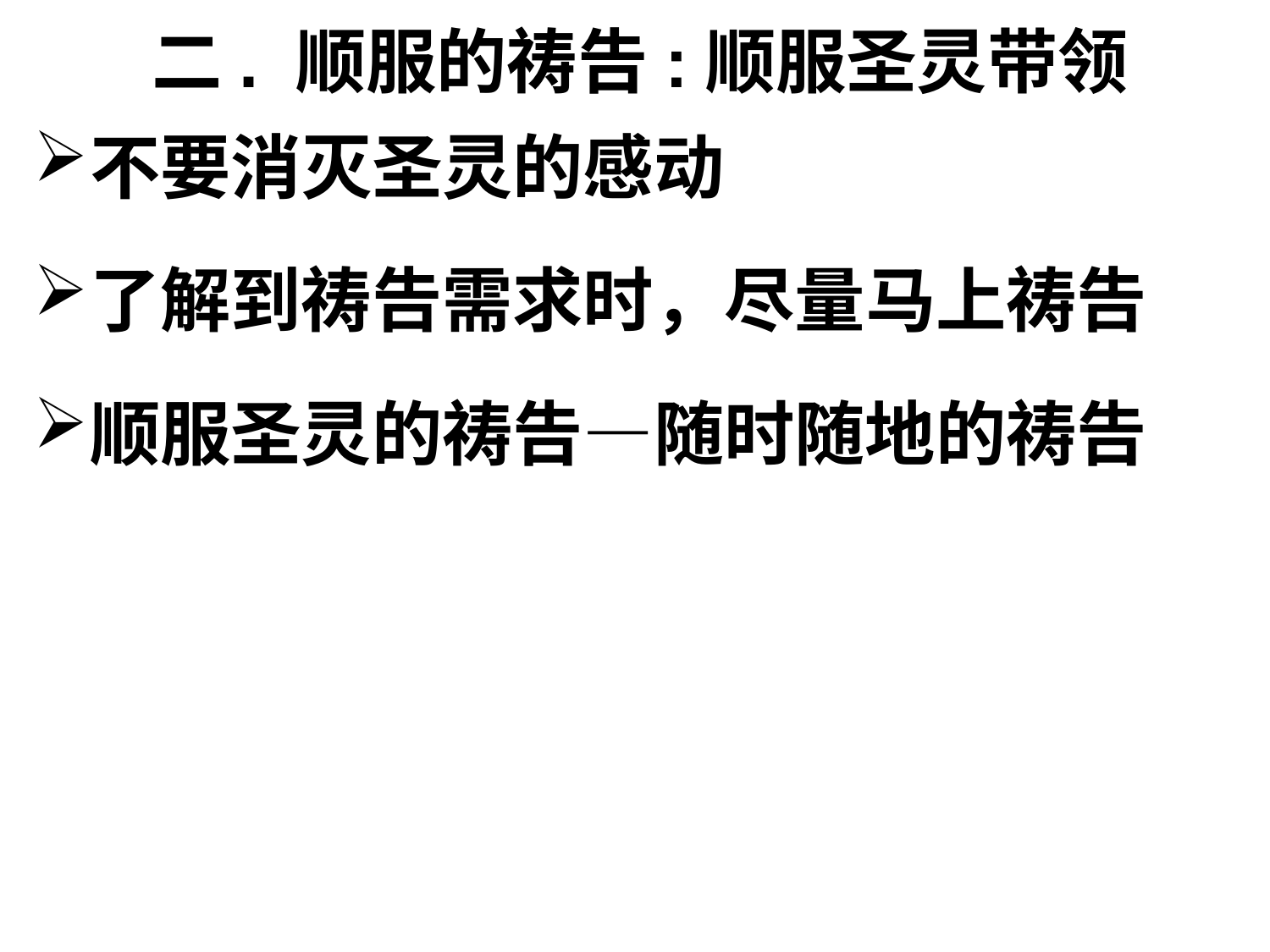

二. 顺服的祷告:顺服圣灵带领
不要消灭圣灵的感动

了解到祷告需求时，尽量马上祷告

顺服圣灵的祷告—随时随地的祷告